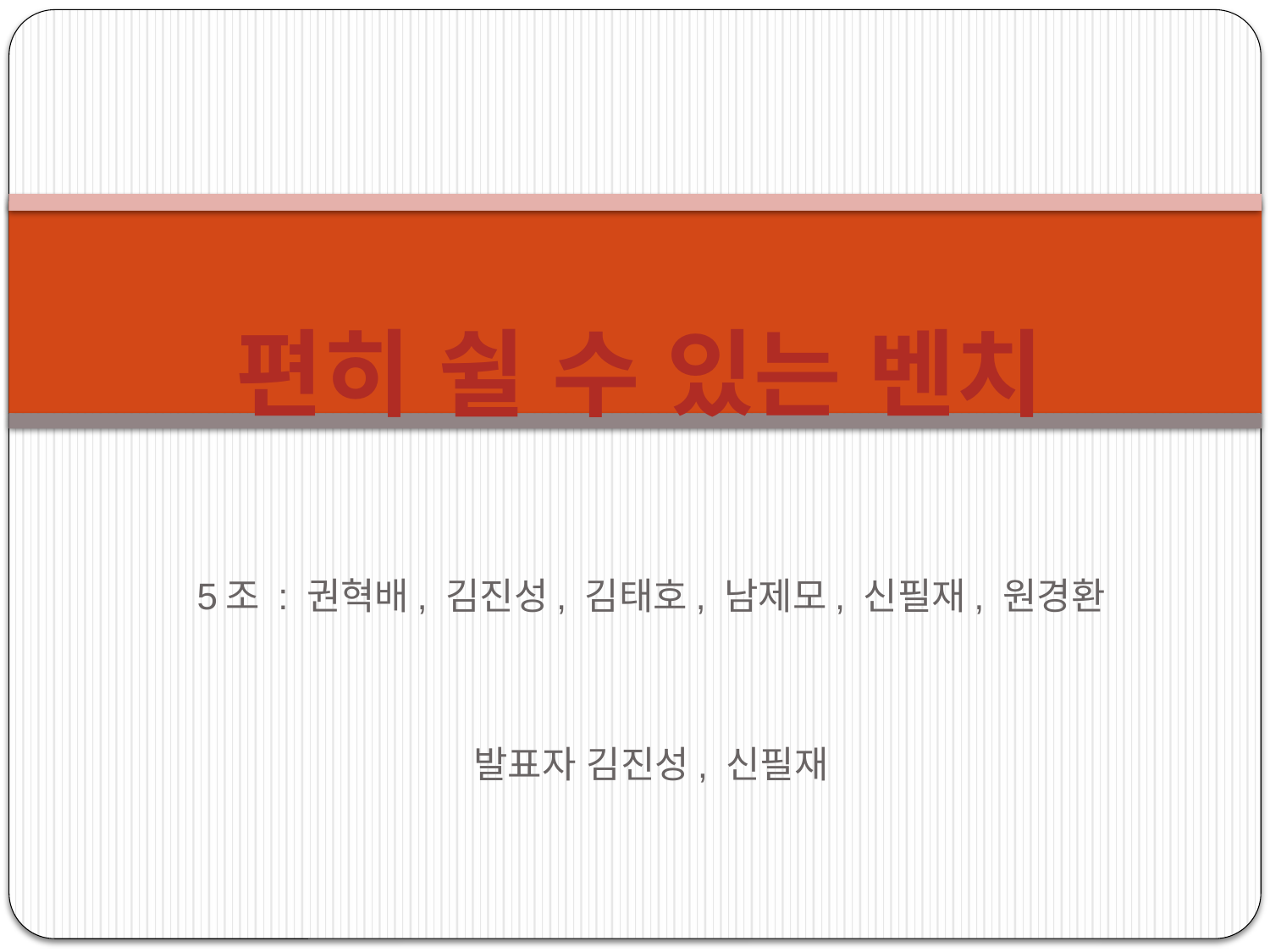

편히 쉴 수 있는 벤치
5조 : 권혁배, 김진성, 김태호, 남제모, 신필재, 원경환

발표자 김진성, 신필재